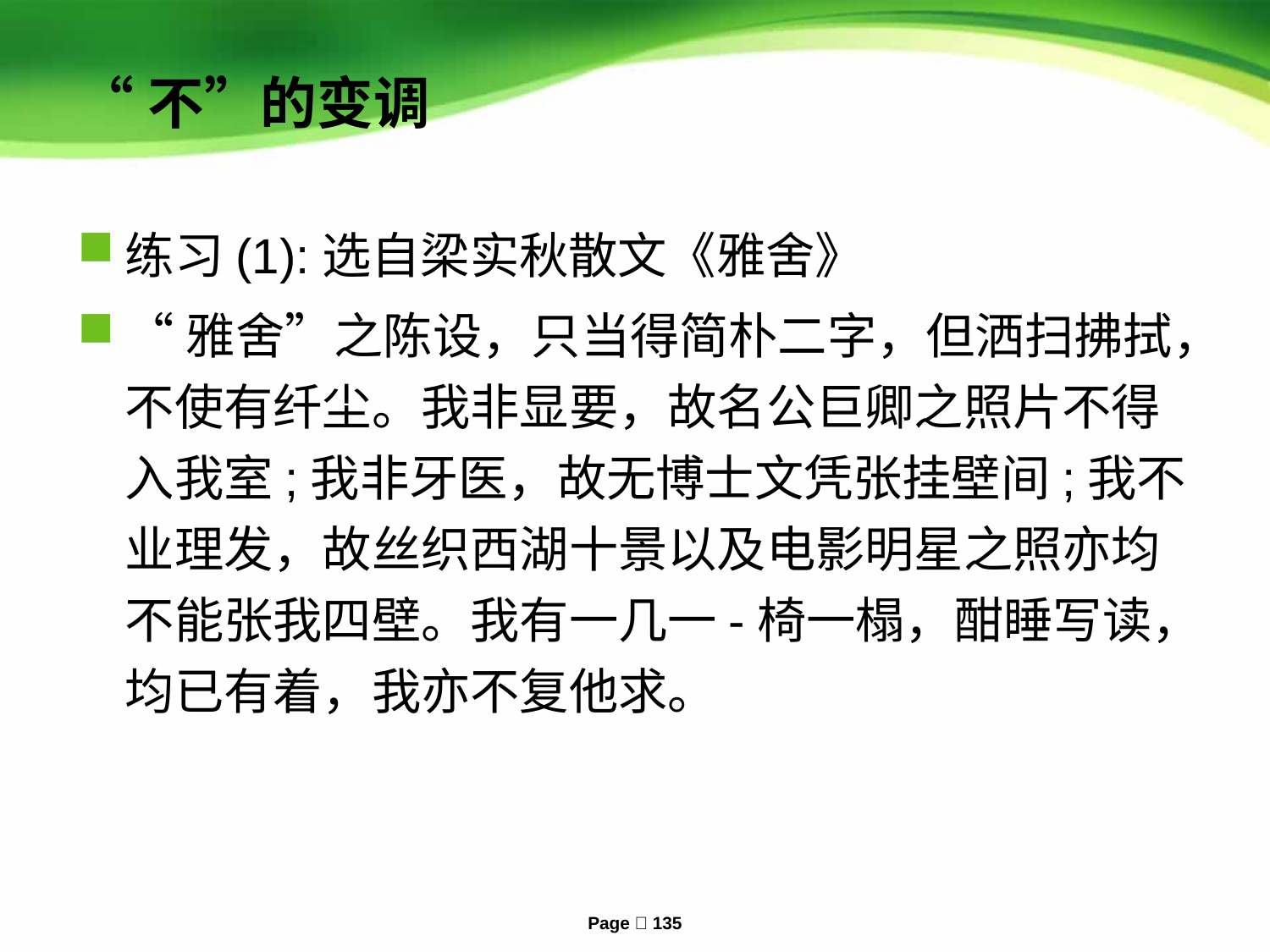

# “不”的变调
练习(1):选自梁实秋散文《雅舍》
“雅舍”之陈设，只当得简朴二字，但洒扫拂拭，不使有纤尘。我非显要，故名公巨卿之照片不得入我室;我非牙医，故无博士文凭张挂壁间;我不业理发，故丝织西湖十景以及电影明星之照亦均不能张我四壁。我有一几一-椅一榻，酣睡写读，均已有着，我亦不复他求。